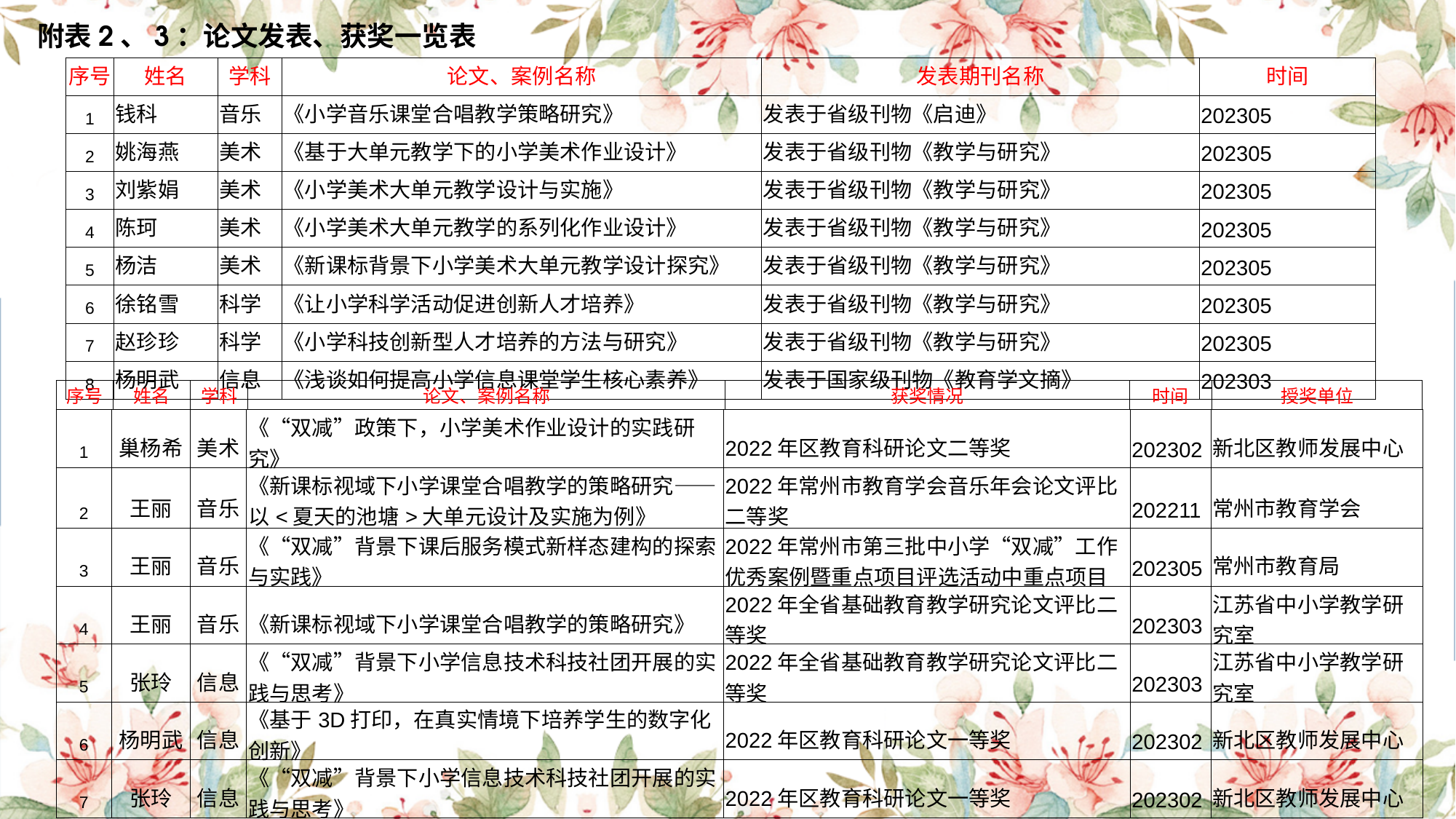

附表2、3：论文发表、获奖一览表
| 序号 | 姓名 | 学科 | 论文、案例名称 | 发表期刊名称 | 时间 |
| --- | --- | --- | --- | --- | --- |
| 1 | 钱科 | 音乐 | 《小学音乐课堂合唱教学策略研究》 | 发表于省级刊物《启迪》 | 202305 |
| 2 | 姚海燕 | 美术 | 《基于大单元教学下的小学美术作业设计》 | 发表于省级刊物《教学与研究》 | 202305 |
| 3 | 刘紫娟 | 美术 | 《小学美术大单元教学设计与实施》 | 发表于省级刊物《教学与研究》 | 202305 |
| 4 | 陈珂 | 美术 | 《小学美术大单元教学的系列化作业设计》 | 发表于省级刊物《教学与研究》 | 202305 |
| 5 | 杨洁 | 美术 | 《新课标背景下小学美术大单元教学设计探究》 | 发表于省级刊物《教学与研究》 | 202305 |
| 6 | 徐铭雪 | 科学 | 《让小学科学活动促进创新人才培养》 | 发表于省级刊物《教学与研究》 | 202305 |
| 7 | 赵珍珍 | 科学 | 《小学科技创新型人才培养的方法与研究》 | 发表于省级刊物《教学与研究》 | 202305 |
| 8 | 杨明武 | 信息 | 《浅谈如何提高小学信息课堂学生核心素养》 | 发表于国家级刊物《教育学文摘》 | 202303 |
| 序号 | 姓名 | 学科 | 论文、案例名称 | 获奖情况 | 时间 | 授奖单位 |
| --- | --- | --- | --- | --- | --- | --- |
| 1 | 巢杨希 | 美术 | 《“双减”政策下，小学美术作业设计的实践研究》 | 2022年区教育科研论文二等奖 | 202302 | 新北区教师发展中心 |
| --- | --- | --- | --- | --- | --- | --- |
| 2 | 王丽 | 音乐 | 《新课标视域下小学课堂合唱教学的策略研究——以<夏天的池塘>大单元设计及实施为例》 | 2022年常州市教育学会音乐年会论文评比二等奖 | 202211 | 常州市教育学会 |
| 3 | 王丽 | 音乐 | 《“双减”背景下课后服务模式新样态建构的探索与实践》 | 2022年常州市第三批中小学“双减”工作优秀案例暨重点项目评选活动中重点项目 | 202305 | 常州市教育局 |
| 4 | 王丽 | 音乐 | 《新课标视域下小学课堂合唱教学的策略研究》 | 2022年全省基础教育教学研究论文评比二等奖 | 202303 | 江苏省中小学教学研究室 |
| 5 | 张玲 | 信息 | 《“双减”背景下小学信息技术科技社团开展的实践与思考》 | 2022年全省基础教育教学研究论文评比二等奖 | 202303 | 江苏省中小学教学研究室 |
| 6 | 杨明武 | 信息 | 《基于3D打印，在真实情境下培养学生的数字化创新》 | 2022年区教育科研论文一等奖 | 202302 | 新北区教师发展中心 |
| 7 | 张玲 | 信息 | 《“双减”背景下小学信息技术科技社团开展的实践与思考》 | 2022年区教育科研论文一等奖 | 202302 | 新北区教师发展中心 |